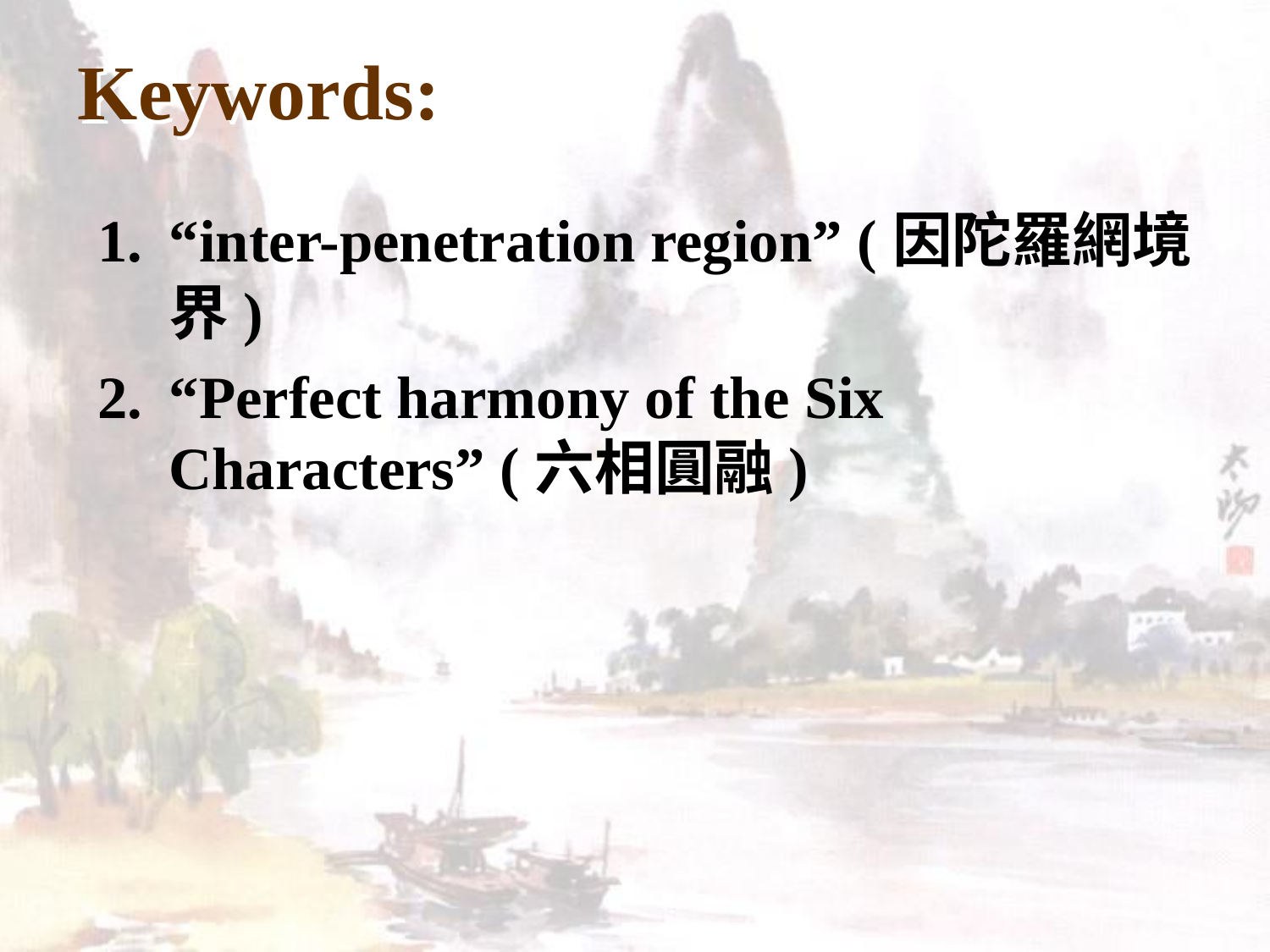

# Keywords:
“inter-penetration region” (因陀羅網境界)
“Perfect harmony of the Six Characters” (六相圓融)